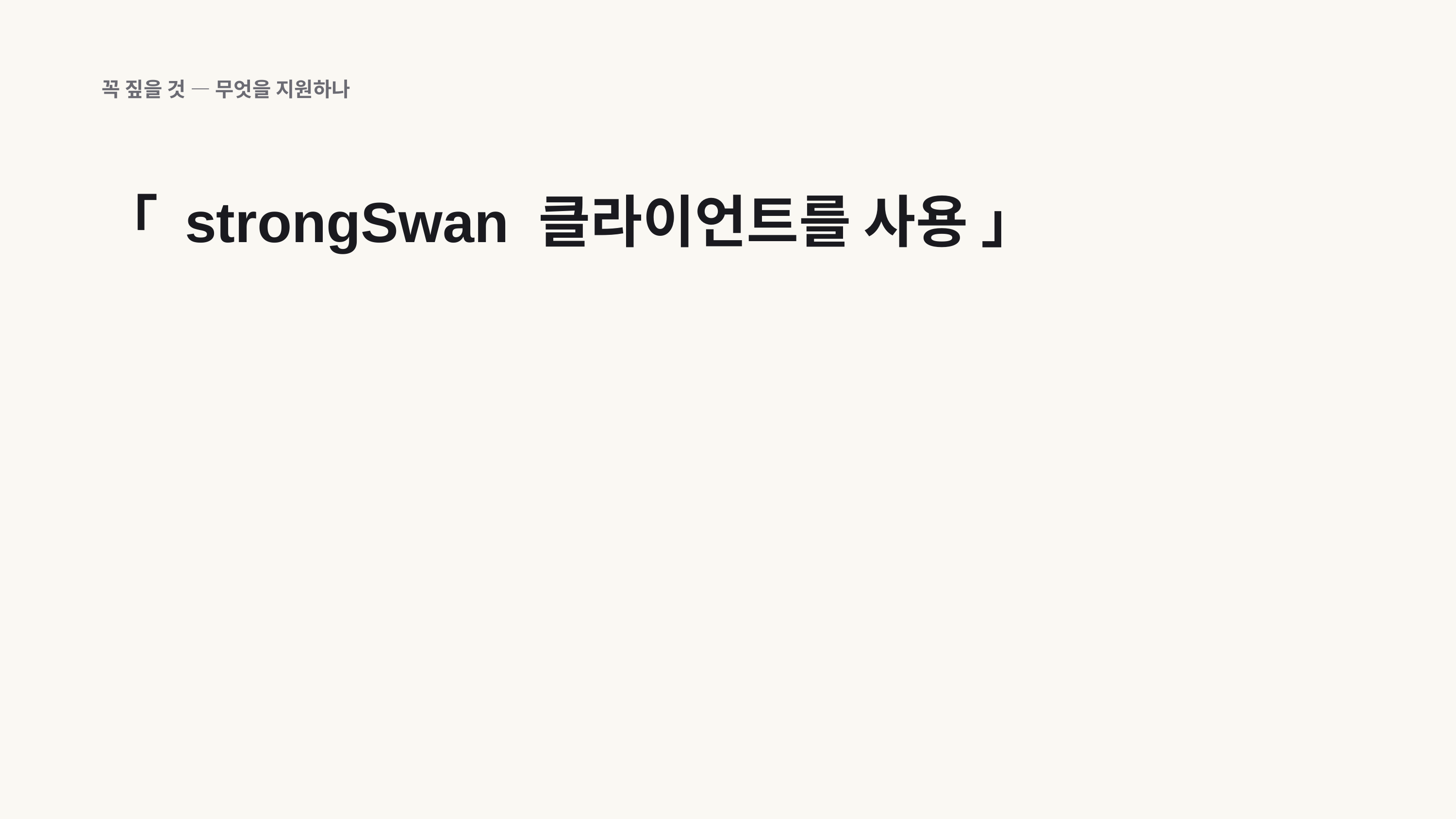

꼭 짚을 것 — 무엇을 지원하나
「 strongSwan 클라이언트를 사용 」